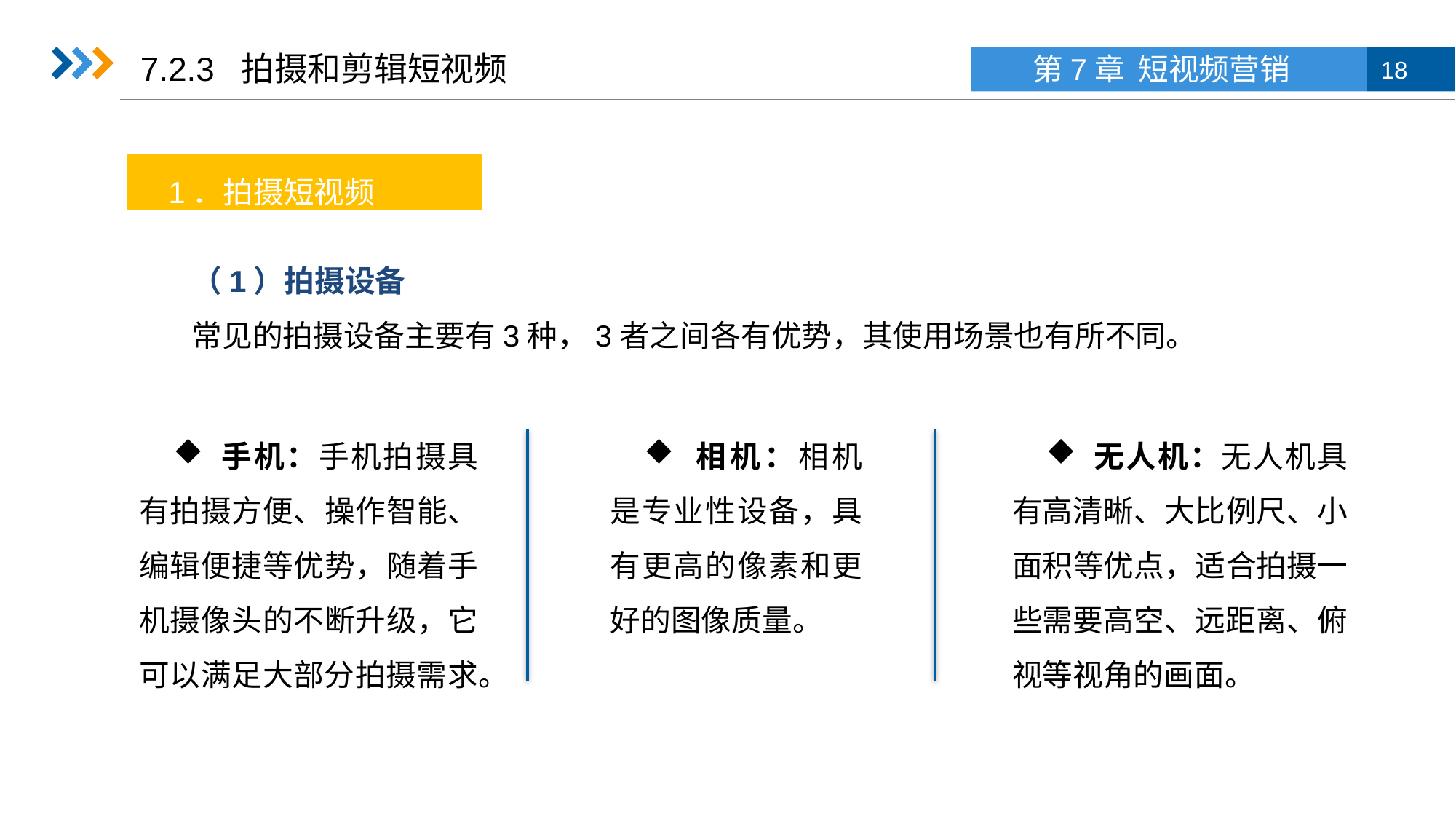

7.2.3  拍摄和剪辑短视频
1．拍摄短视频
（1）拍摄设备
常见的拍摄设备主要有3种，3者之间各有优势，其使用场景也有所不同。
 手机：手机拍摄具有拍摄方便、操作智能、编辑便捷等优势，随着手机摄像头的不断升级，它可以满足大部分拍摄需求。
 相机：相机是专业性设备，具有更高的像素和更好的图像质量。
 无人机：无人机具有高清晰、大比例尺、小面积等优点，适合拍摄一些需要高空、远距离、俯视等视角的画面。